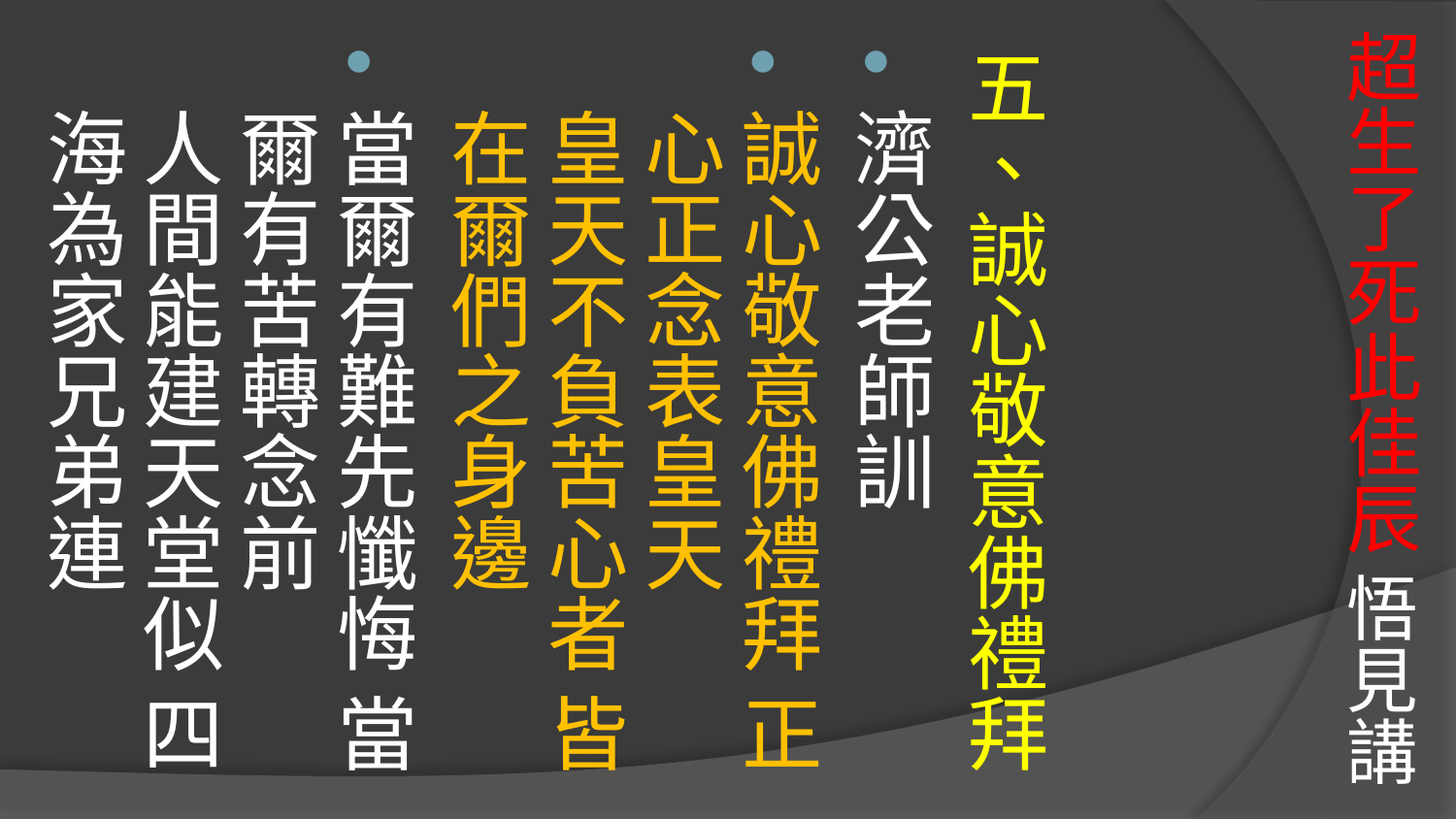

# 超生了死此佳辰 悟見講
五、誠心敬意佛禮拜
濟公老師訓
誠心敬意佛禮拜 正心正念表皇天
皇天不負苦心者 皆在爾們之身邊
當爾有難先懺悔 當爾有苦轉念前
人間能建天堂似 四海為家兄弟連